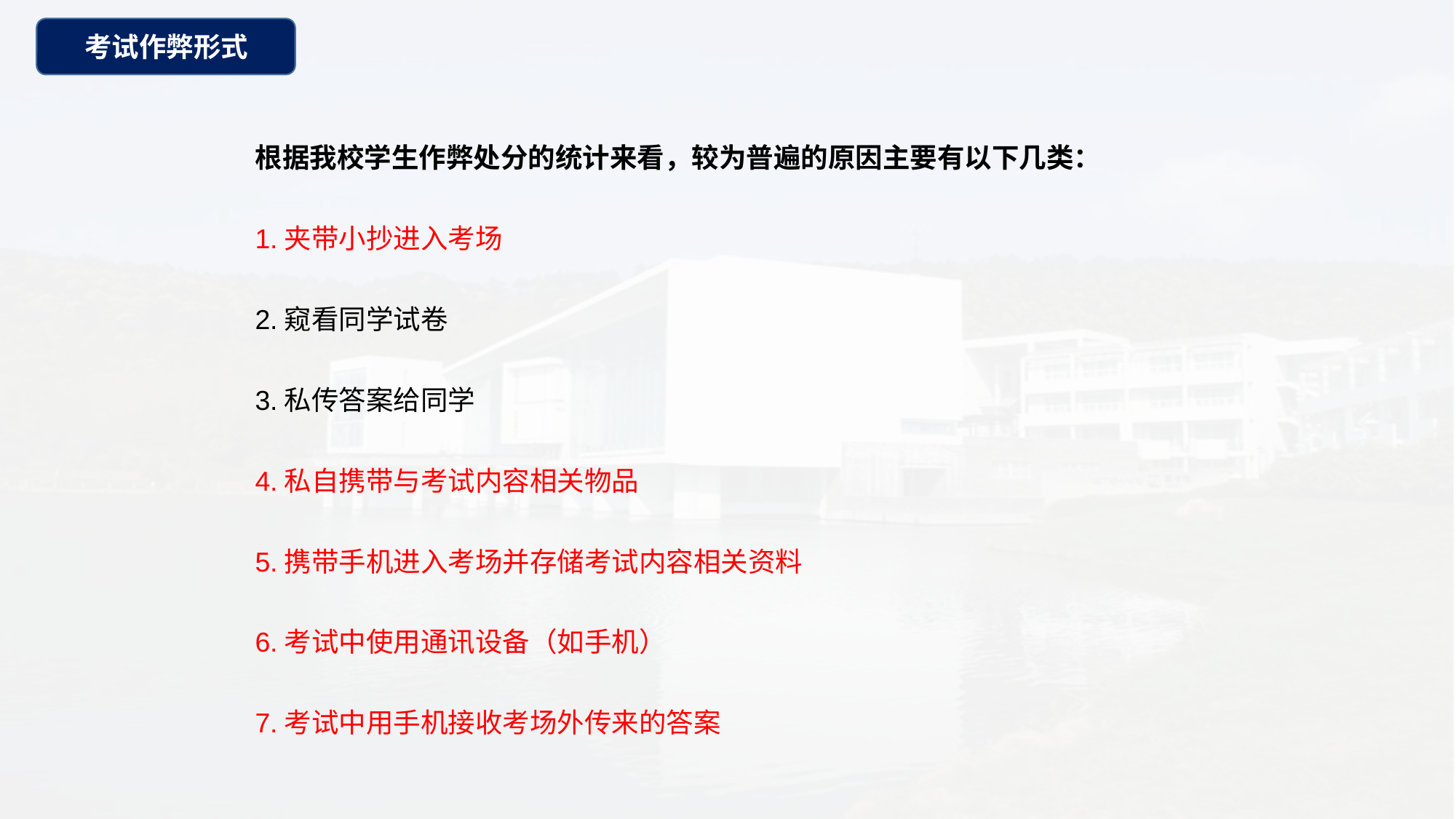

考试作弊形式
根据我校学生作弊处分的统计来看，较为普遍的原因主要有以下几类：
1.夹带小抄进入考场
2.窥看同学试卷
3.私传答案给同学
4.私自携带与考试内容相关物品
5.携带手机进入考场并存储考试内容相关资料
6.考试中使用通讯设备（如手机）
7.考试中用手机接收考场外传来的答案